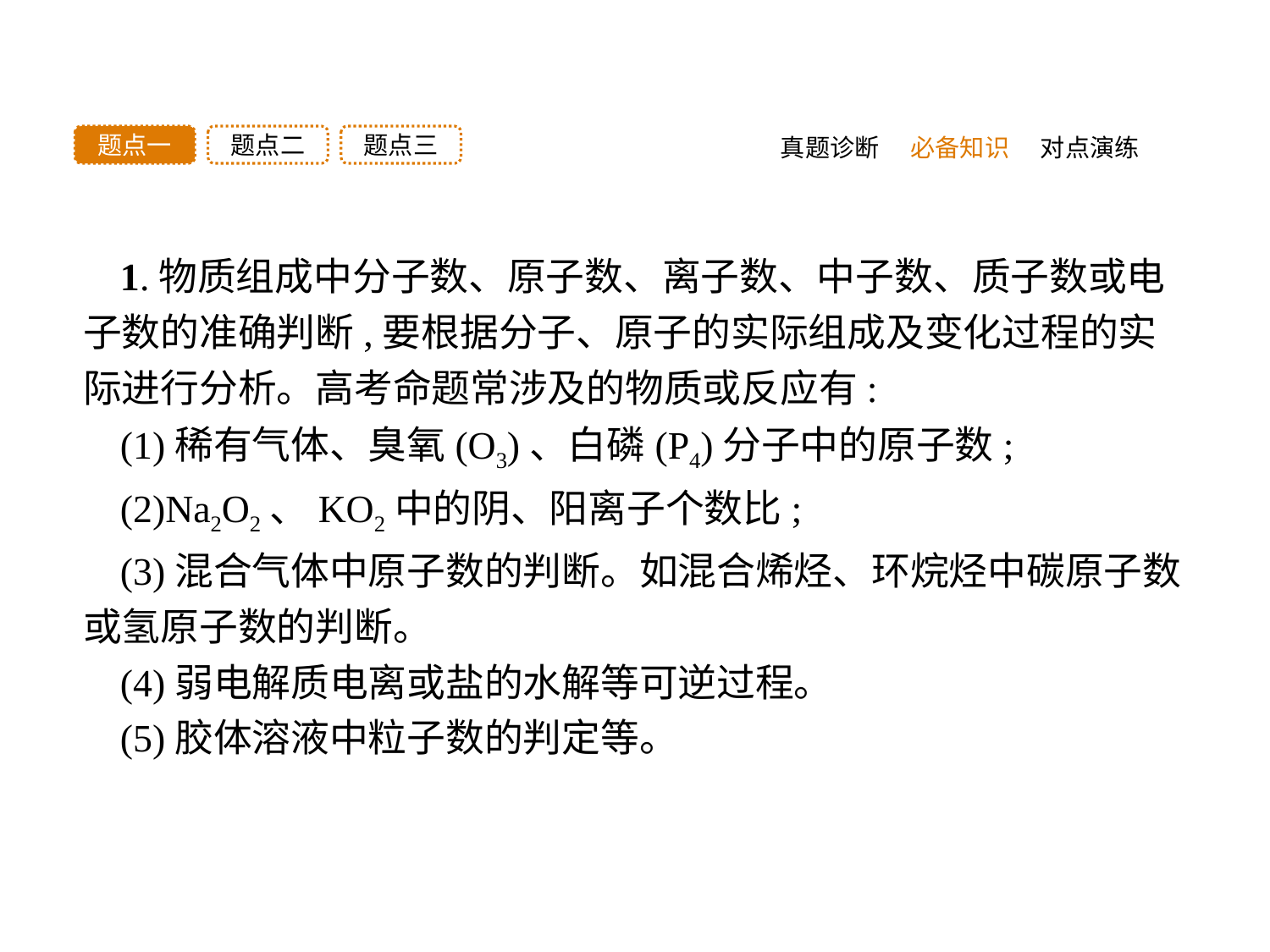

题点三
题点二
题点一
真题诊断
必备知识
对点演练
1.物质组成中分子数、原子数、离子数、中子数、质子数或电子数的准确判断,要根据分子、原子的实际组成及变化过程的实际进行分析。高考命题常涉及的物质或反应有:
(1)稀有气体、臭氧(O3)、白磷(P4)分子中的原子数;
(2)Na2O2、KO2中的阴、阳离子个数比;
(3)混合气体中原子数的判断。如混合烯烃、环烷烃中碳原子数或氢原子数的判断。
(4)弱电解质电离或盐的水解等可逆过程。
(5)胶体溶液中粒子数的判定等。